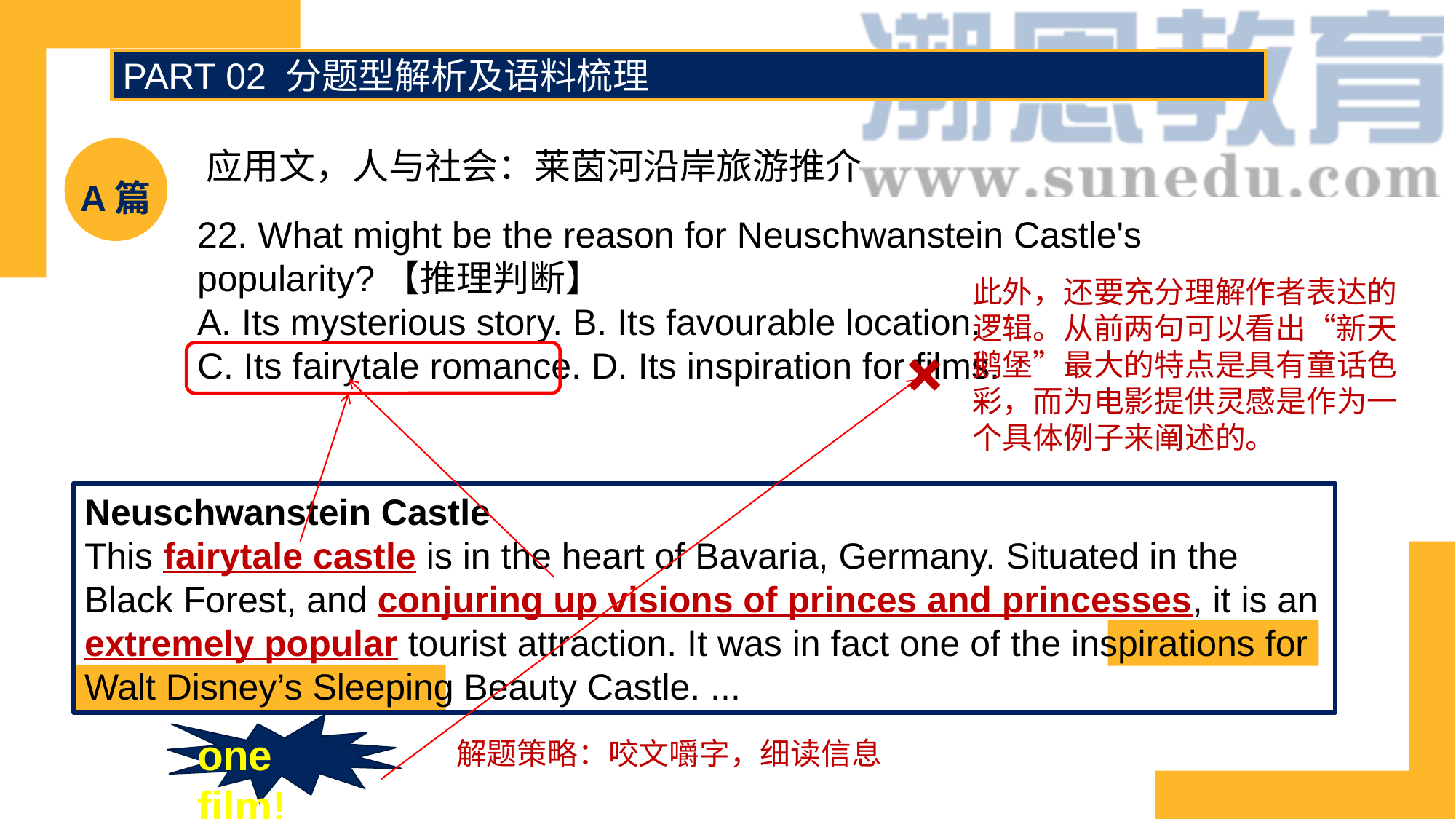

PART 02 分题型解析及语料梳理

应用文，人与社会：莱茵河沿岸旅游推介
A篇
22. What might be the reason for Neuschwanstein Castle's popularity?【推理判断】
A. Its mysterious story. B. Its favourable location.
C. Its fairytale romance. D. Its inspiration for films.
此外，还要充分理解作者表达的逻辑。从前两句可以看出“新天鹅堡”最大的特点是具有童话色彩，而为电影提供灵感是作为一个具体例子来阐述的。
×

Neuschwanstein Castle
This fairytale castle is in the heart of Bavaria, Germany. Situated in the Black Forest, and conjuring up visions of princes and princesses, it is an extremely popular tourist attraction. It was in fact one of the inspirations for Walt Disney’s Sleeping Beauty Castle. ...

one film!
解题策略：咬文嚼字，细读信息